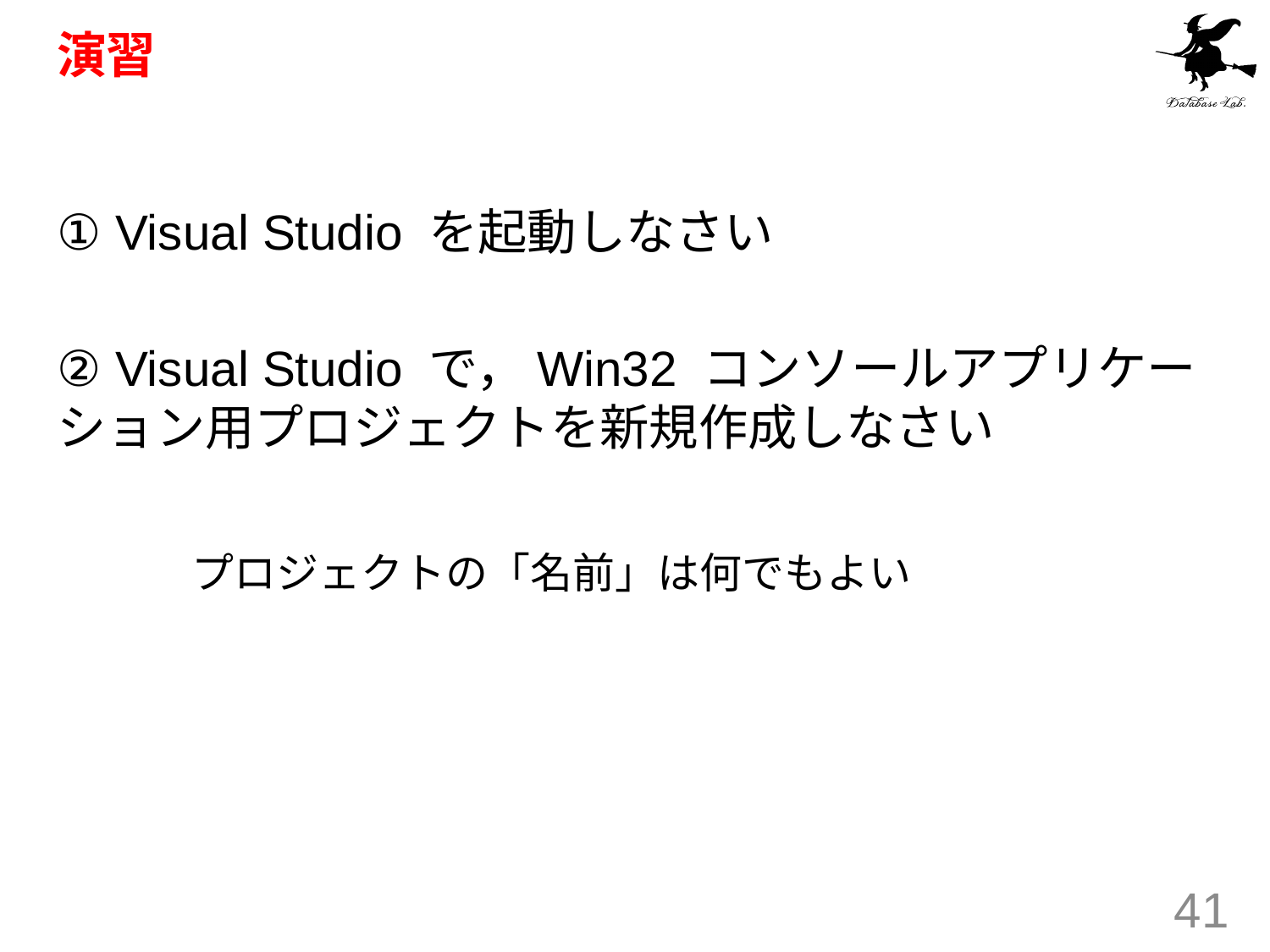

#
演習

① Visual Studio を起動しなさい
② Visual Studio で，Win32 コンソールアプリケーション用プロジェクトを新規作成しなさい
プロジェクトの「名前」は何でもよい
41